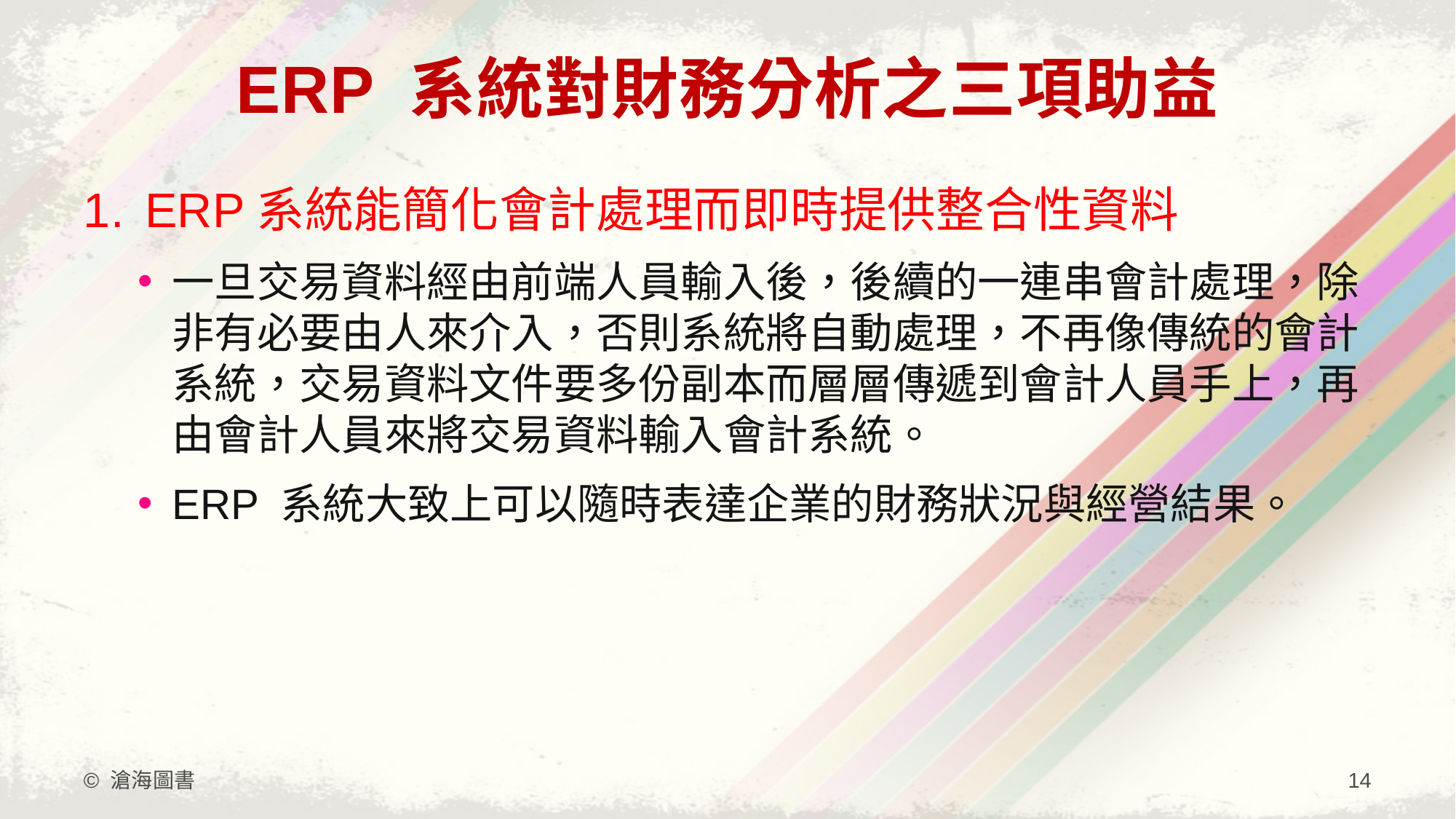

# ERP 系統對財務分析之三項助益
ERP系統能簡化會計處理而即時提供整合性資料
一旦交易資料經由前端人員輸入後，後續的一連串會計處理，除非有必要由人來介入，否則系統將自動處理，不再像傳統的會計系統，交易資料文件要多份副本而層層傳遞到會計人員手上，再由會計人員來將交易資料輸入會計系統。
ERP 系統大致上可以隨時表達企業的財務狀況與經營結果。

© 滄海圖書
14